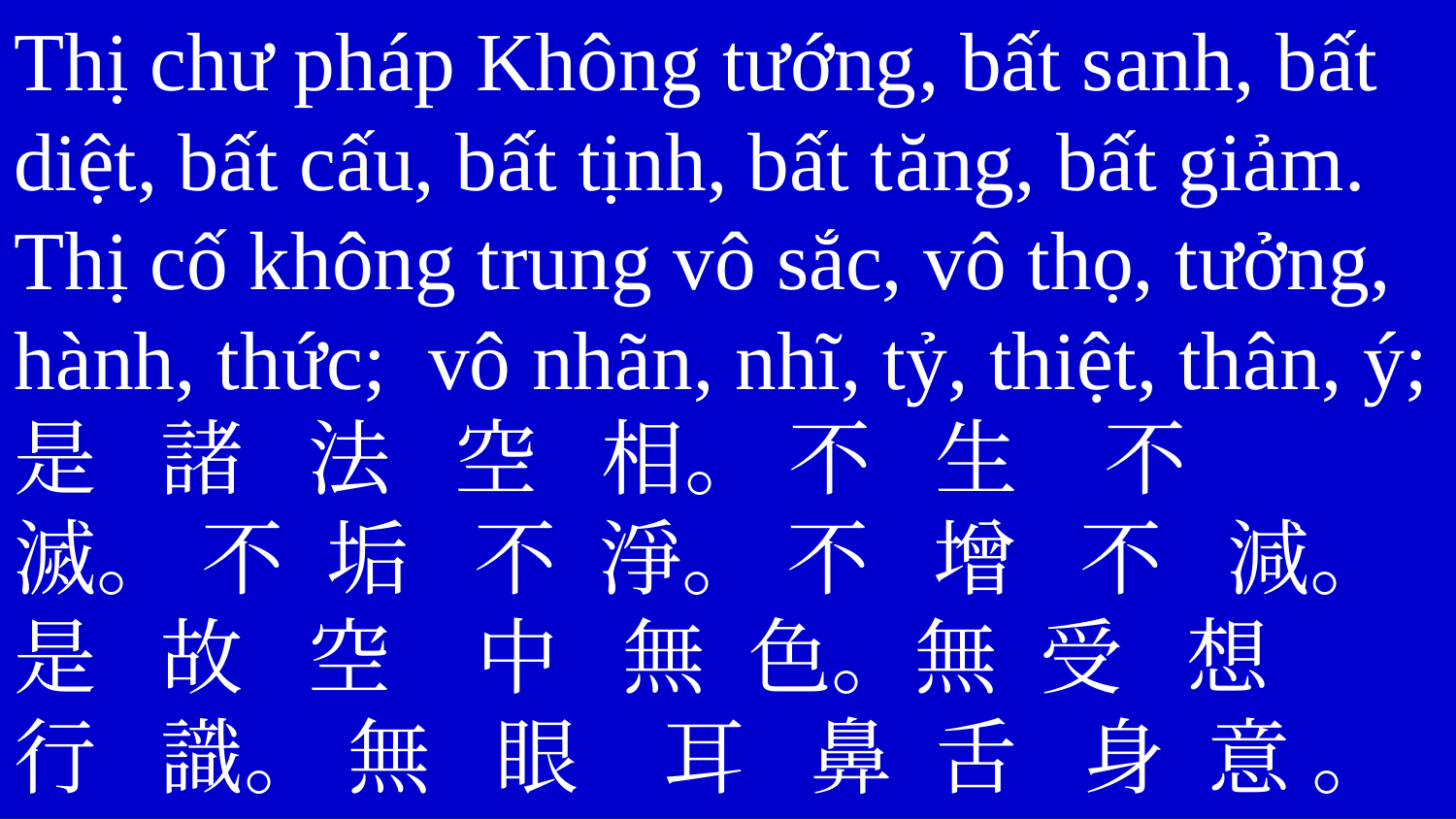

Thị chư pháp Không tướng, bất sanh, bất
diệt, bất cấu, bất tịnh, bất tăng, bất giảm.
Thị cố không trung vô sắc, vô thọ, tưởng,
hành, thức;  vô nhãn, nhĩ, tỷ, thiệt, thân, ý;
是   諸   法   空   相。 不   生    不
滅。 不  垢   不  淨。 不   增   不   減。
是   故   空    中   無  色。無  受   想
行   識。 無   眼    耳   鼻  舌   身  意 。